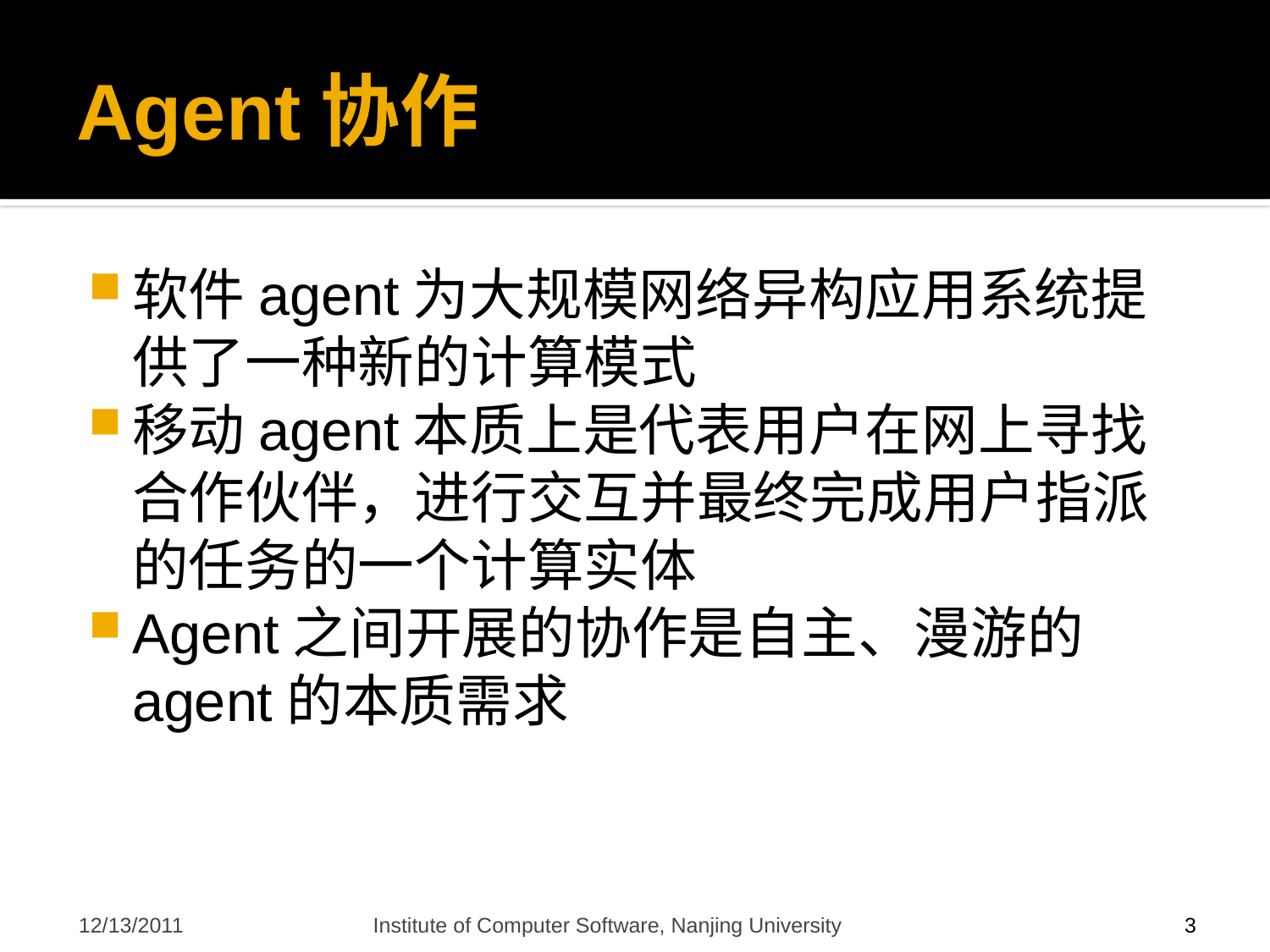

# Agent协作
软件agent为大规模网络异构应用系统提供了一种新的计算模式
移动agent本质上是代表用户在网上寻找合作伙伴，进行交互并最终完成用户指派的任务的一个计算实体
Agent之间开展的协作是自主、漫游的agent的本质需求
12/13/2011
Institute of Computer Software, Nanjing University
3